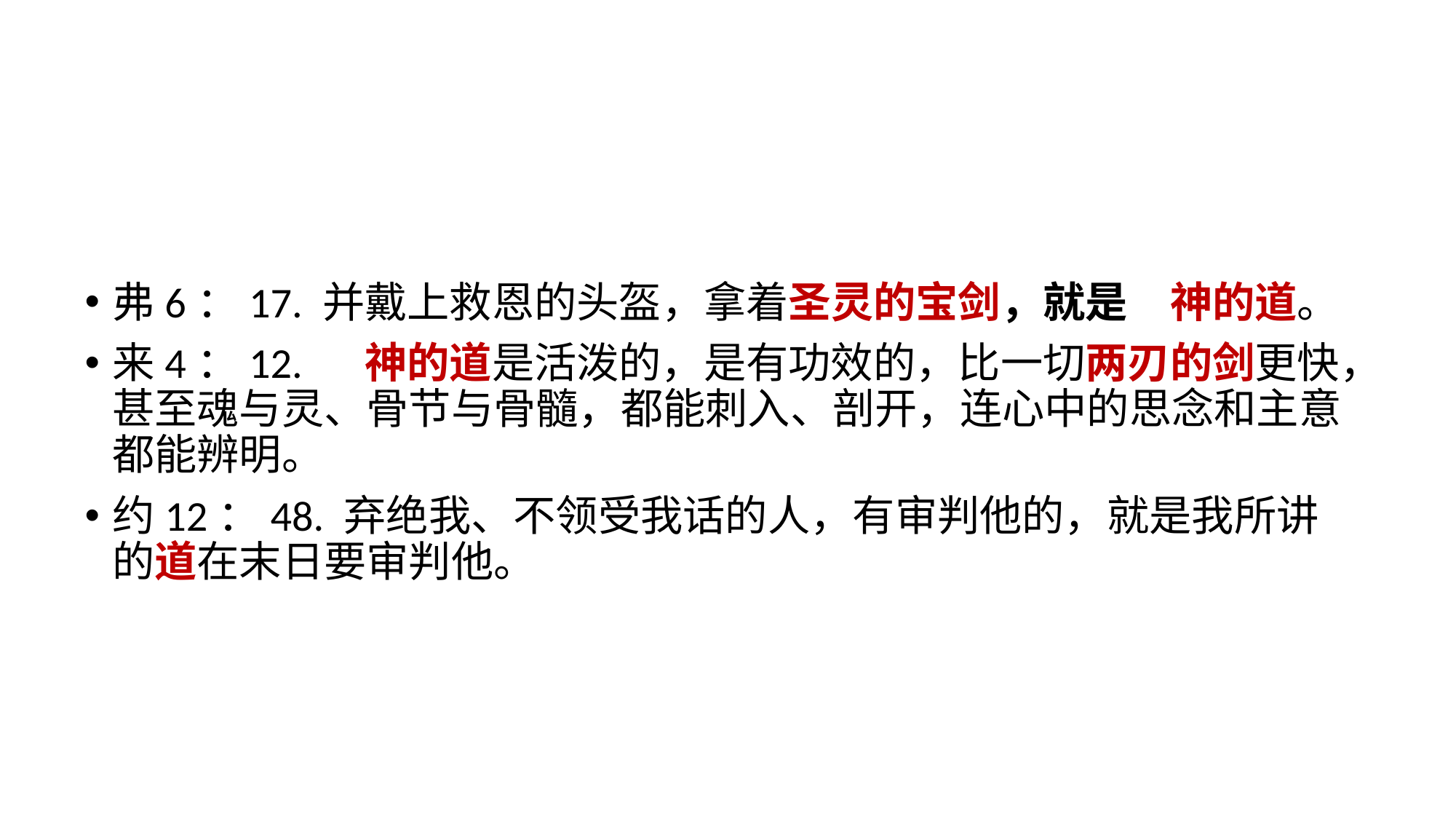

弗6：17. 并戴上救恩的头盔，拿着圣灵的宝剑，就是　神的道。
来4：12. 　神的道是活泼的，是有功效的，比一切两刃的剑更快，甚至魂与灵、骨节与骨髓，都能刺入、剖开，连心中的思念和主意都能辨明。
约12：48. 弃绝我、不领受我话的人，有审判他的，就是我所讲的道在末日要审判他。